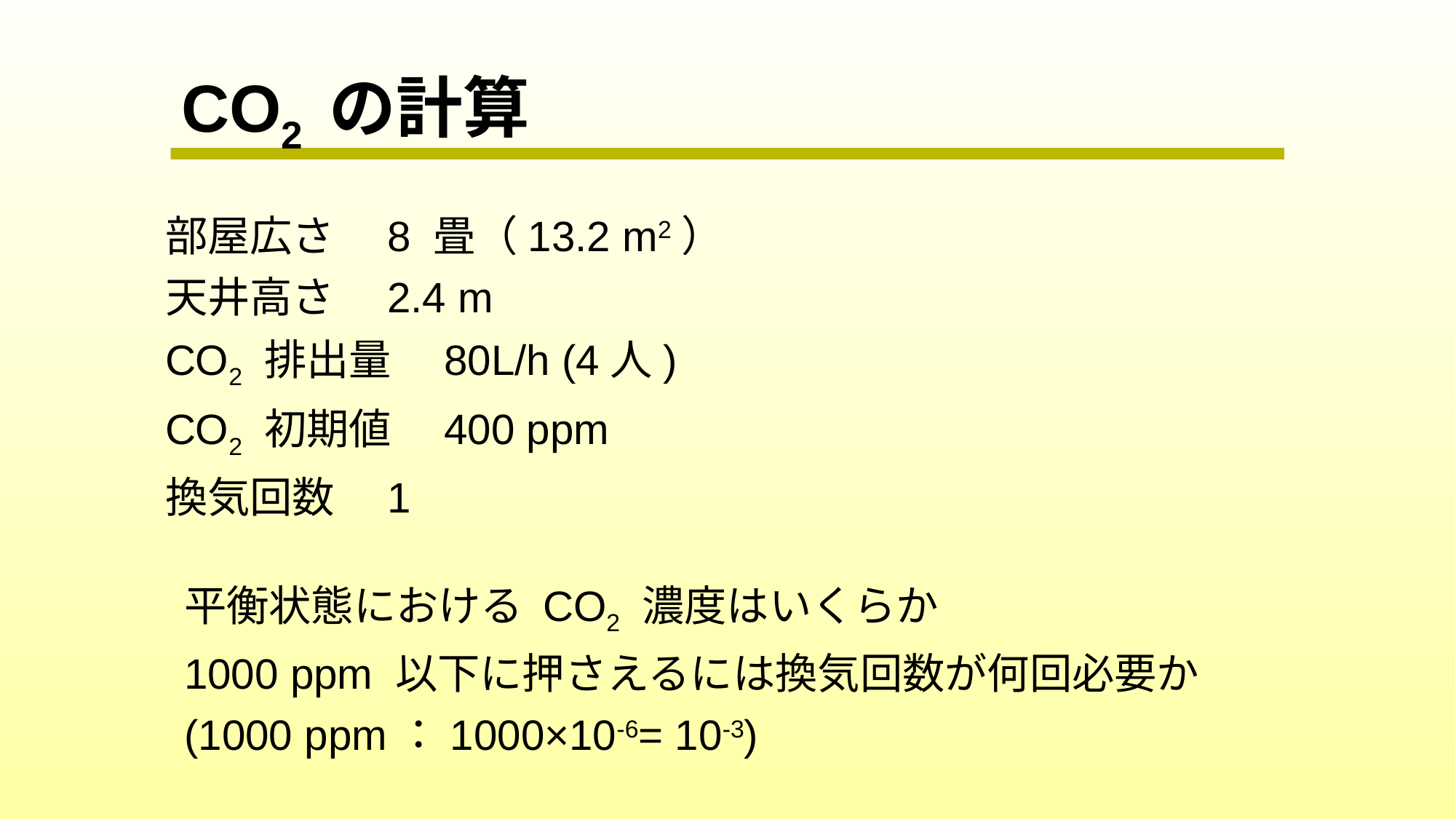

# CO2 の計算
部屋広さ　8 畳（13.2 m2）
天井高さ　2.4 m
CO2 排出量　80L/h (4人)
CO2 初期値　400 ppm
換気回数　1
平衡状態における CO2 濃度はいくらか
1000 ppm 以下に押さえるには換気回数が何回必要か
(1000 ppm：1000×10-6= 10-3)